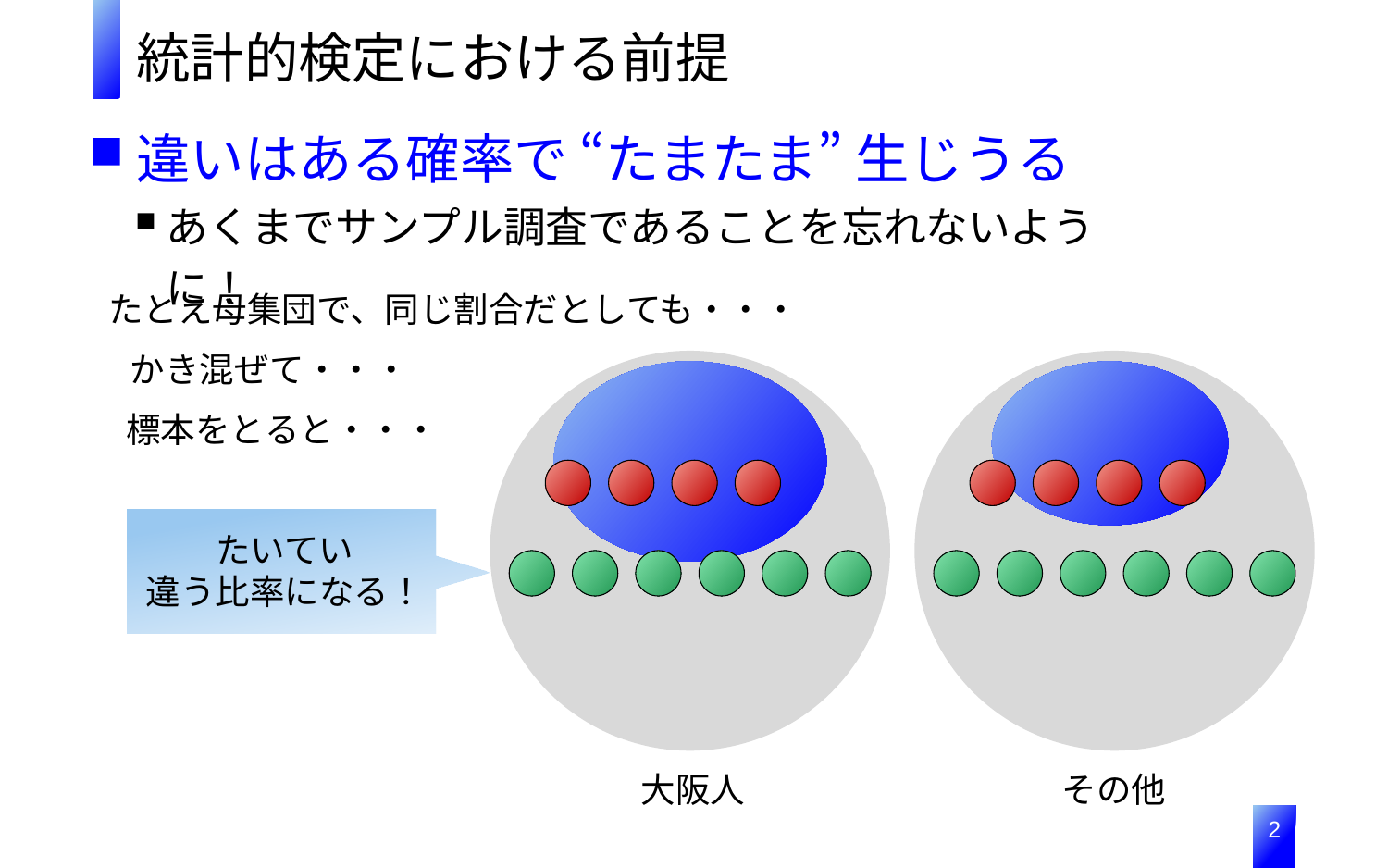

統計的検定における前提
違いはある確率で “たまたま” 生じうる

あくまでサンプル調査であることを忘れないように！

たとえ母集団で、同じ割合だとしても・・・
かき混ぜて・・・

標本をとると・・・

たいてい
違う比率になる！

大阪人
その他